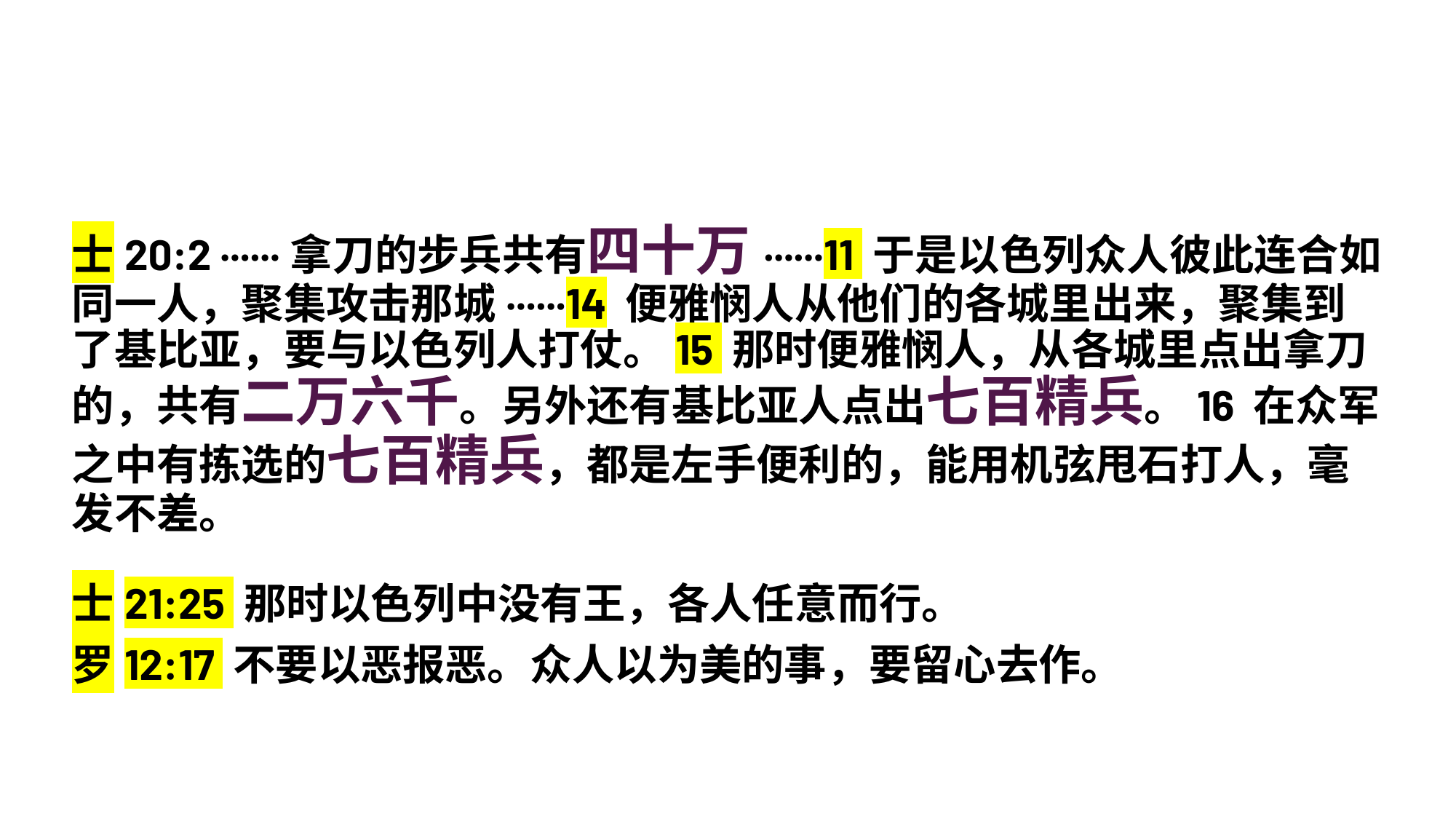

士20:2 ······拿刀的步兵共有四十万······11 于是以色列众人彼此连合如同一人，聚集攻击那城······14 便雅悯人从他们的各城里出来，聚集到了基比亚，要与以色列人打仗。15 那时便雅悯人，从各城里点出拿刀的，共有二万六千。另外还有基比亚人点出七百精兵。16 在众军之中有拣选的七百精兵，都是左手便利的，能用机弦甩石打人，毫发不差。

士21:25 那时以色列中没有王，各人任意而行。
罗12:17 不要以恶报恶。众人以为美的事，要留心去作。